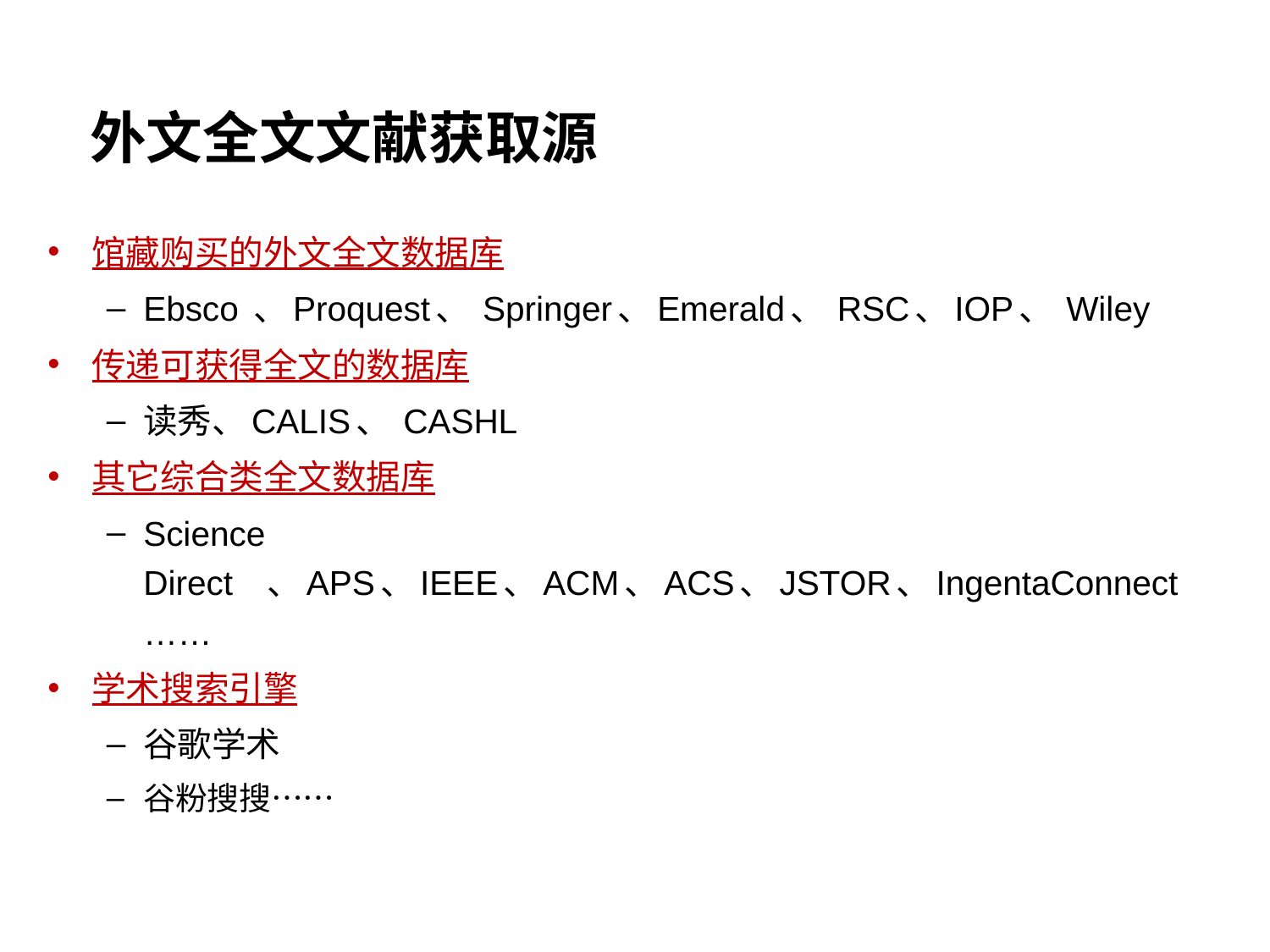

外文全文文献获取源
馆藏购买的外文全文数据库
Ebsco 、Proquest、 Springer、Emerald、 RSC、IOP、 Wiley
传递可获得全文的数据库
读秀、CALIS、 CASHL
其它综合类全文数据库
Science Direct   、APS、IEEE、ACM、ACS、JSTOR、IngentaConnect ……
学术搜索引擎
谷歌学术
谷粉搜搜……